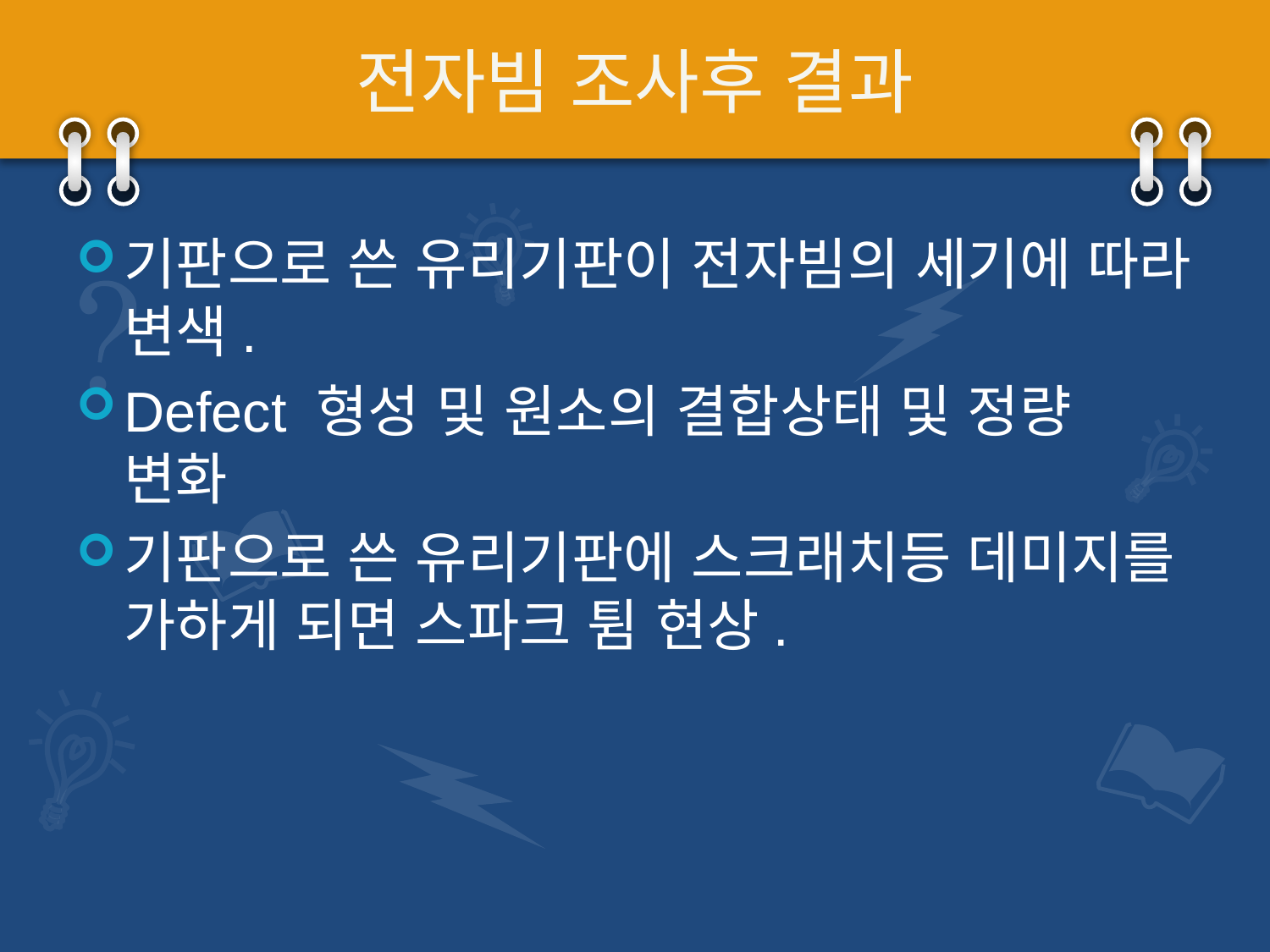

# 전자빔 조사후 결과
기판으로 쓴 유리기판이 전자빔의 세기에 따라 변색.
Defect 형성 및 원소의 결합상태 및 정량    변화
기판으로 쓴 유리기판에 스크래치등 데미지를 가하게 되면 스파크 튐 현상.